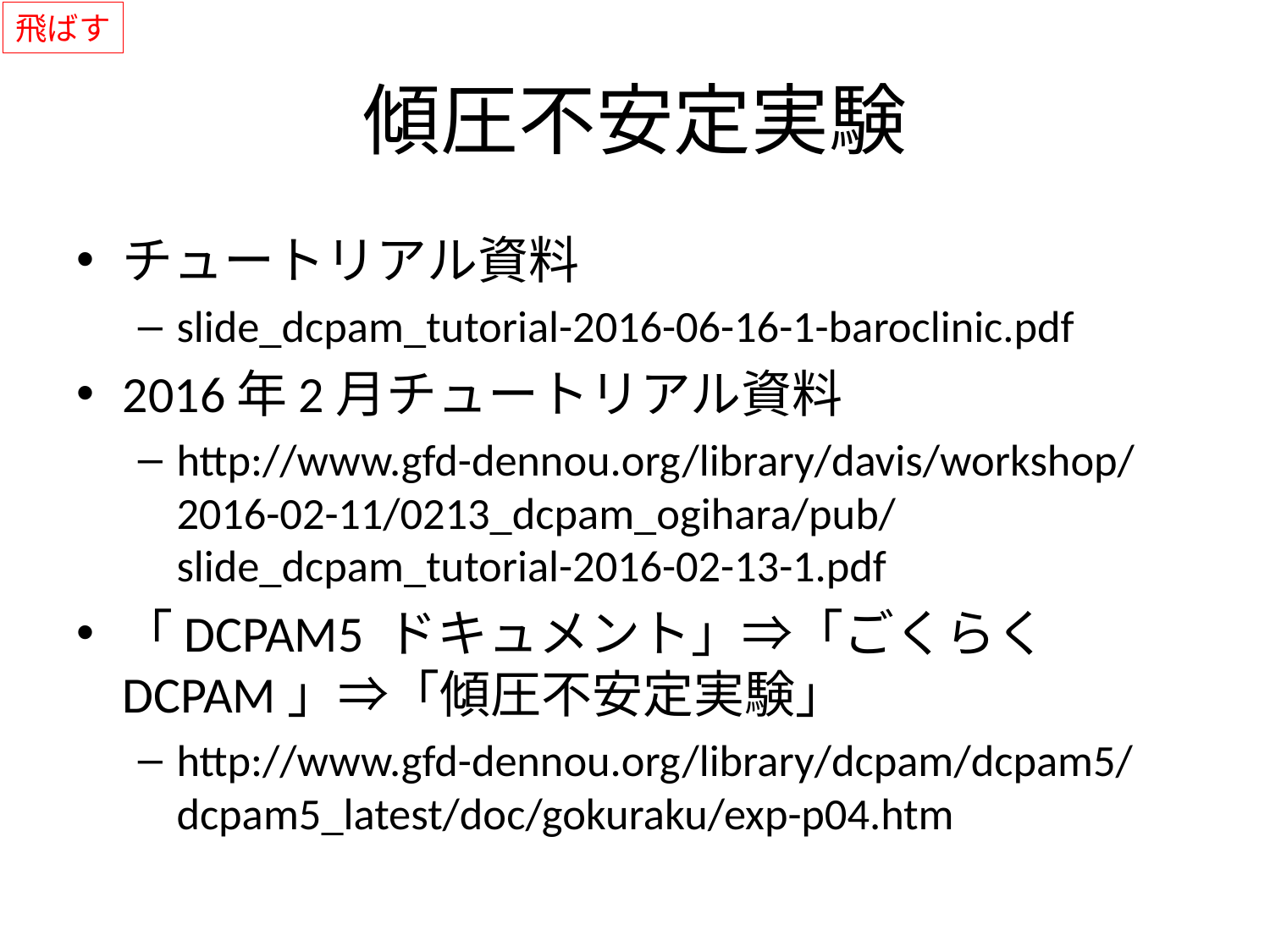

飛ばす
# 傾圧不安定実験
チュートリアル資料
slide_dcpam_tutorial-2016-06-16-1-baroclinic.pdf
2016年2月チュートリアル資料
http://www.gfd-dennou.org/library/davis/workshop/2016-02-11/0213_dcpam_ogihara/pub/slide_dcpam_tutorial-2016-02-13-1.pdf
「DCPAM5 ドキュメント」⇒「ごくらく DCPAM」⇒「傾圧不安定実験」
http://www.gfd-dennou.org/library/dcpam/dcpam5/dcpam5_latest/doc/gokuraku/exp-p04.htm